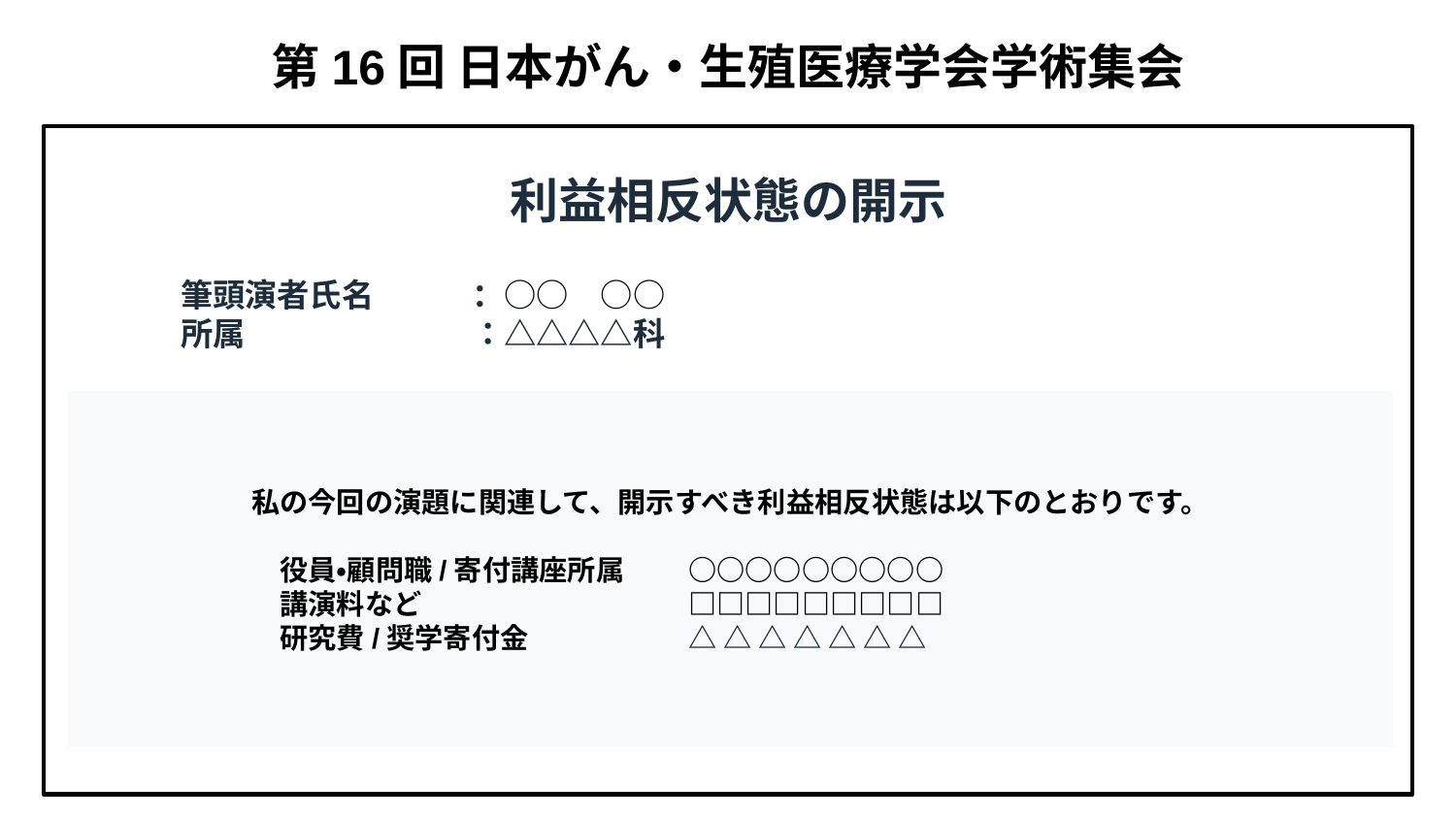

第16回 日本がん・生殖医療学会学術集会

利益相反状態の開示
筆頭演者氏名	：○○　○○
所属		：△△△△科
私の今回の演題に関連して、開示すべき利益相反状態は以下のとおりです。

　役員・顧問職/寄付講座所属	○○○○○○○○○
　講演料など		□□□□□□□□□
　研究費/奨学寄付金	 	△ △ △ △ △ △ △